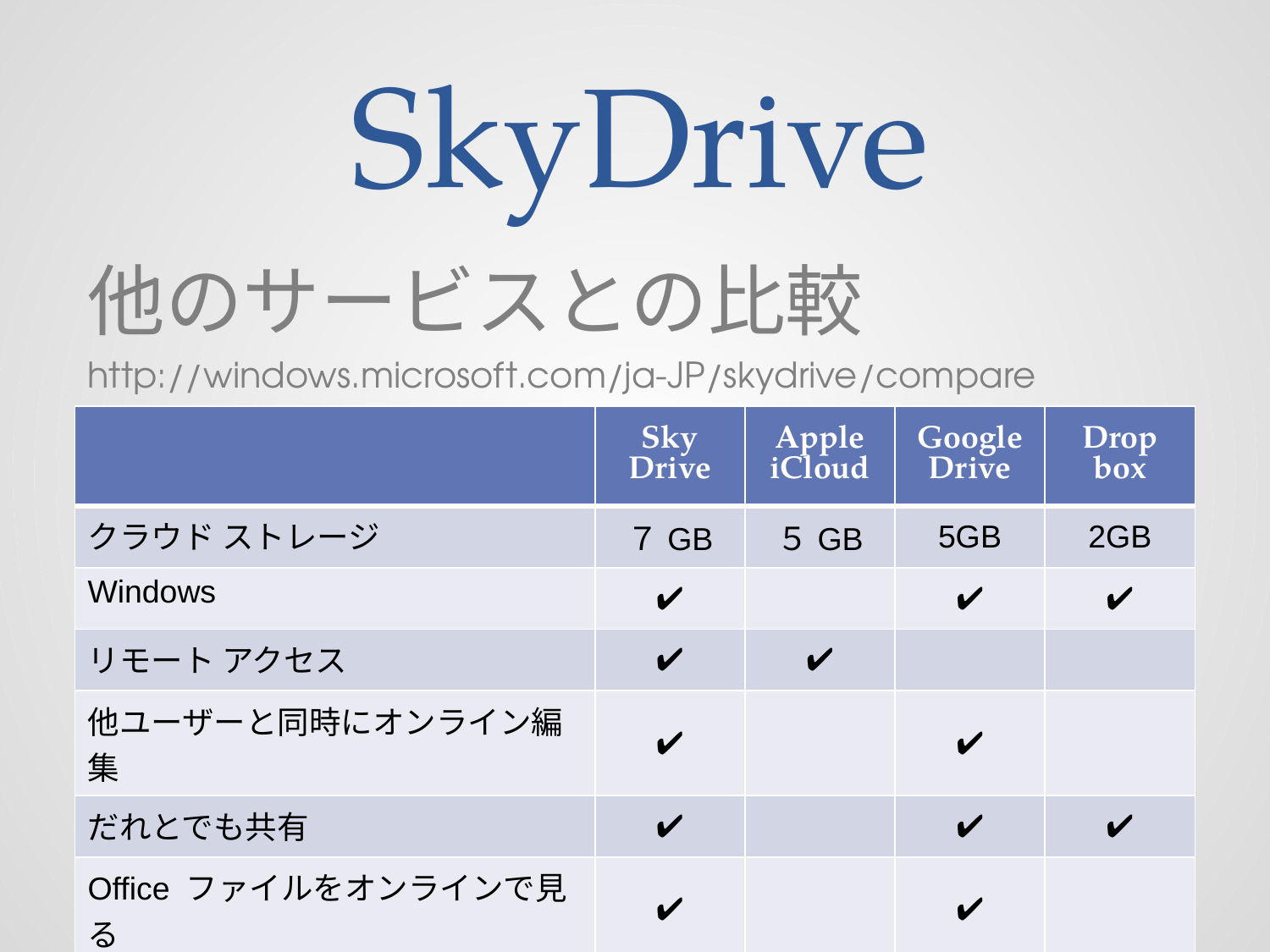

# SkyDrive
他のサービスとの比較
http://windows.microsoft.com/ja-JP/skydrive/compare

|  | Sky Drive | Apple iCloud | Google Drive | Drop box |
| --- | --- | --- | --- | --- |
| クラウド ストレージ | ７GB | ５GB | 5GB | 2GB |
| Windows | ✔ |  | ✔ | ✔ |
| リモート アクセス | ✔ | ✔ |  |  |
| 他ユーザーと同時にオンライン編集 | ✔ |  | ✔ |  |
| だれとでも共有 | ✔ |  | ✔ | ✔ |
| Office ファイルをオンラインで見る | ✔ |  | ✔ |  |
| 最大ファイルサイズ | ２GB | (不明) | ５GB | ２GB |